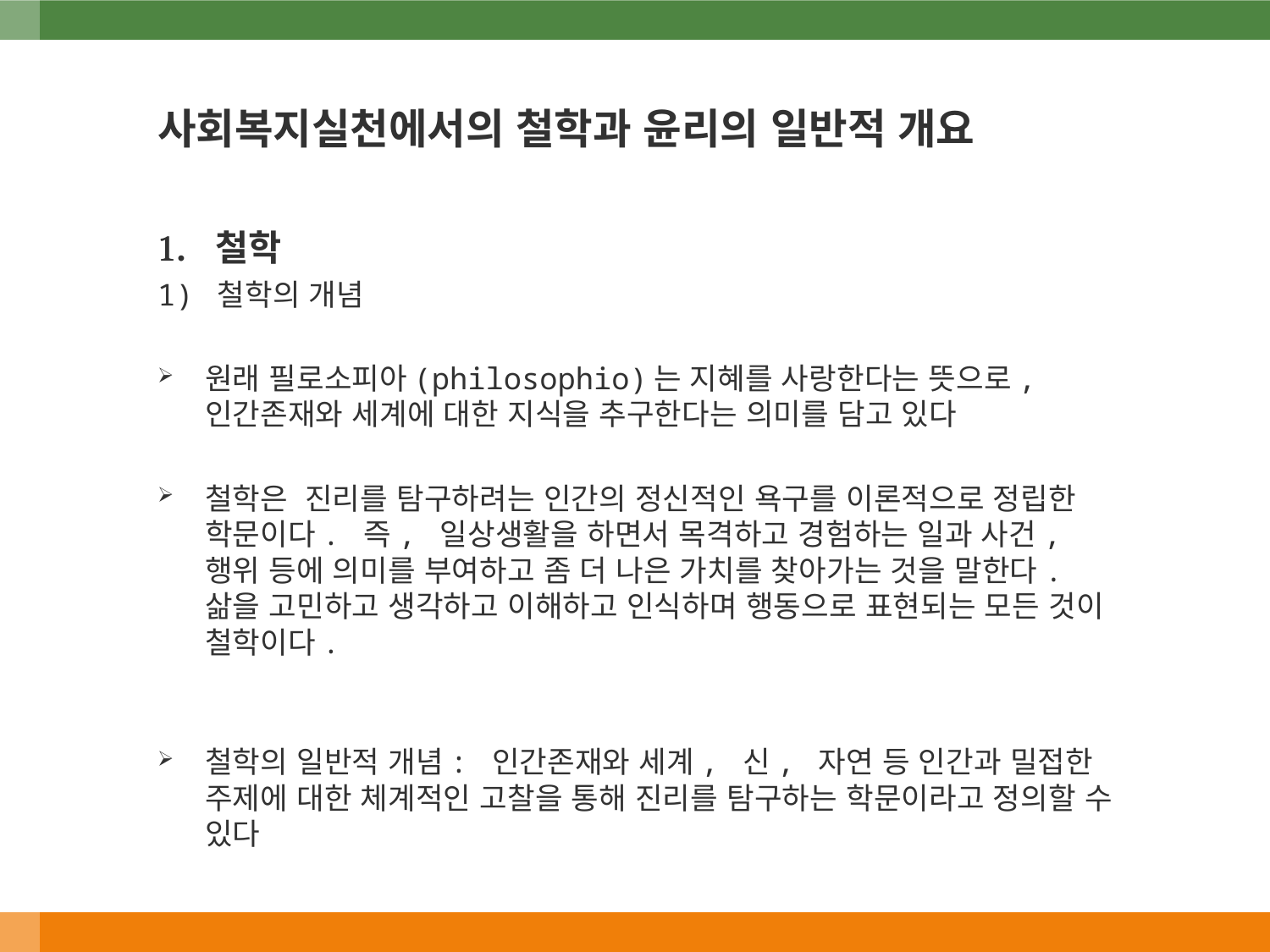

사회복지실천에서의 철학과 윤리의 일반적 개요

1.  철학
1) 철학의 개념

원래 필로소피아(philosophio)는 지혜를 사랑한다는 뜻으로, 인간존재와 세계에 대한 지식을 추구한다는 의미를 담고 있다

철학은  진리를 탐구하려는 인간의 정신적인 욕구를 이론적으로 정립한 학문이다. 즉, 일상생활을 하면서 목격하고 경험하는 일과 사건, 행위 등에 의미를 부여하고 좀 더 나은 가치를 찾아가는 것을 말한다. 삶을 고민하고 생각하고 이해하고 인식하며 행동으로 표현되는 모든 것이 철학이다.

철학의 일반적 개념: 인간존재와 세계, 신, 자연 등 인간과 밀접한 주제에 대한 체계적인 고찰을 통해 진리를 탐구하는 학문이라고 정의할 수 있다